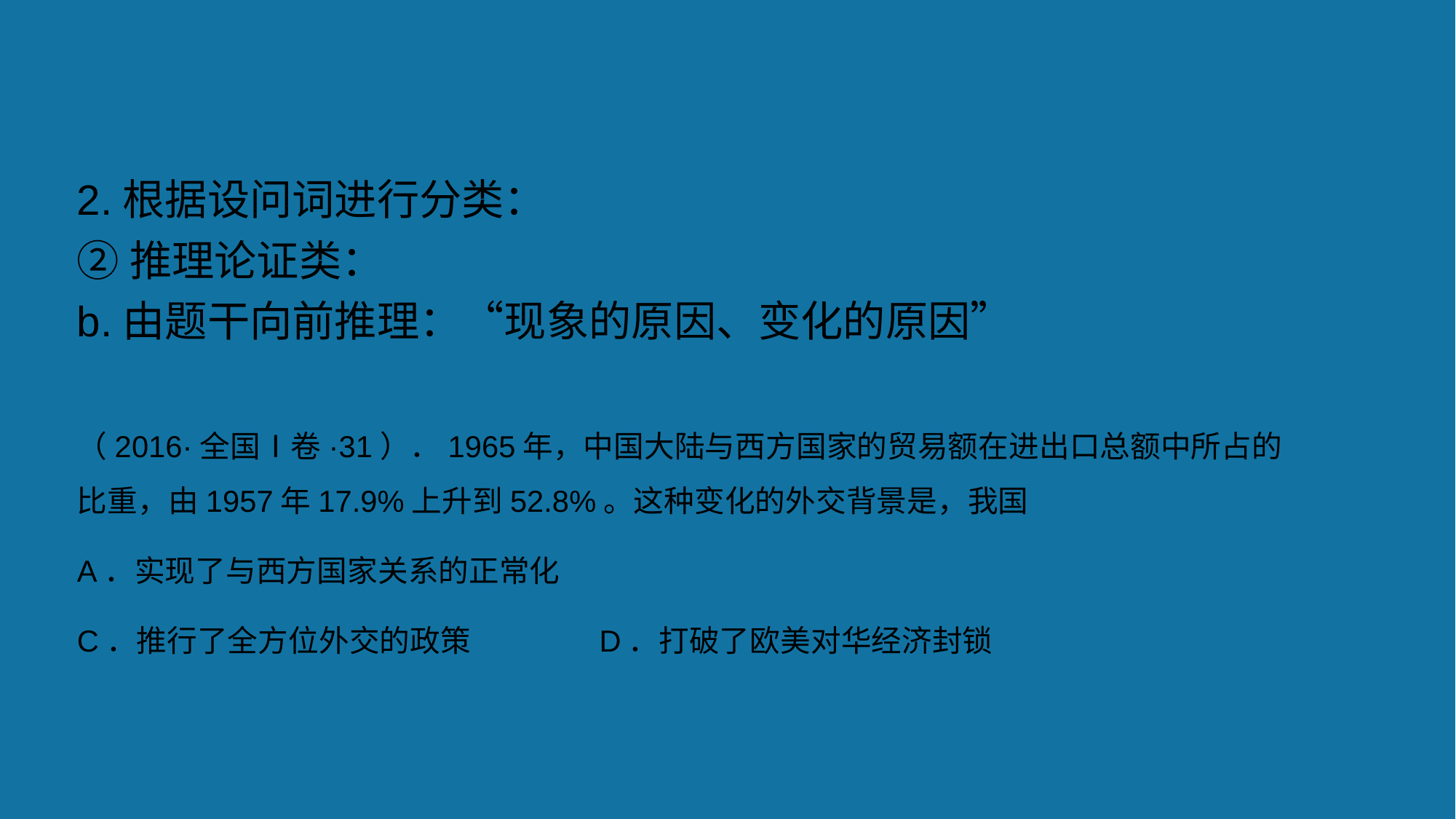

四、注重方法培养，提升解题能力
2.根据设问词进行分类：
②推理论证类：
b.由题干向前推理：“现象的原因、变化的原因”

（2016·全国Ⅰ卷·31）．1965年，中国大陆与西方国家的贸易额在进出口总额中所占的比重，由1957年17.9%上升到52.8%。这种变化的外交背景是，我国
A．实现了与西方国家关系的正常化       B．调整了与苏联的外交政策
C．推行了全方位外交的政策                  D．打破了欧美对华经济封锁